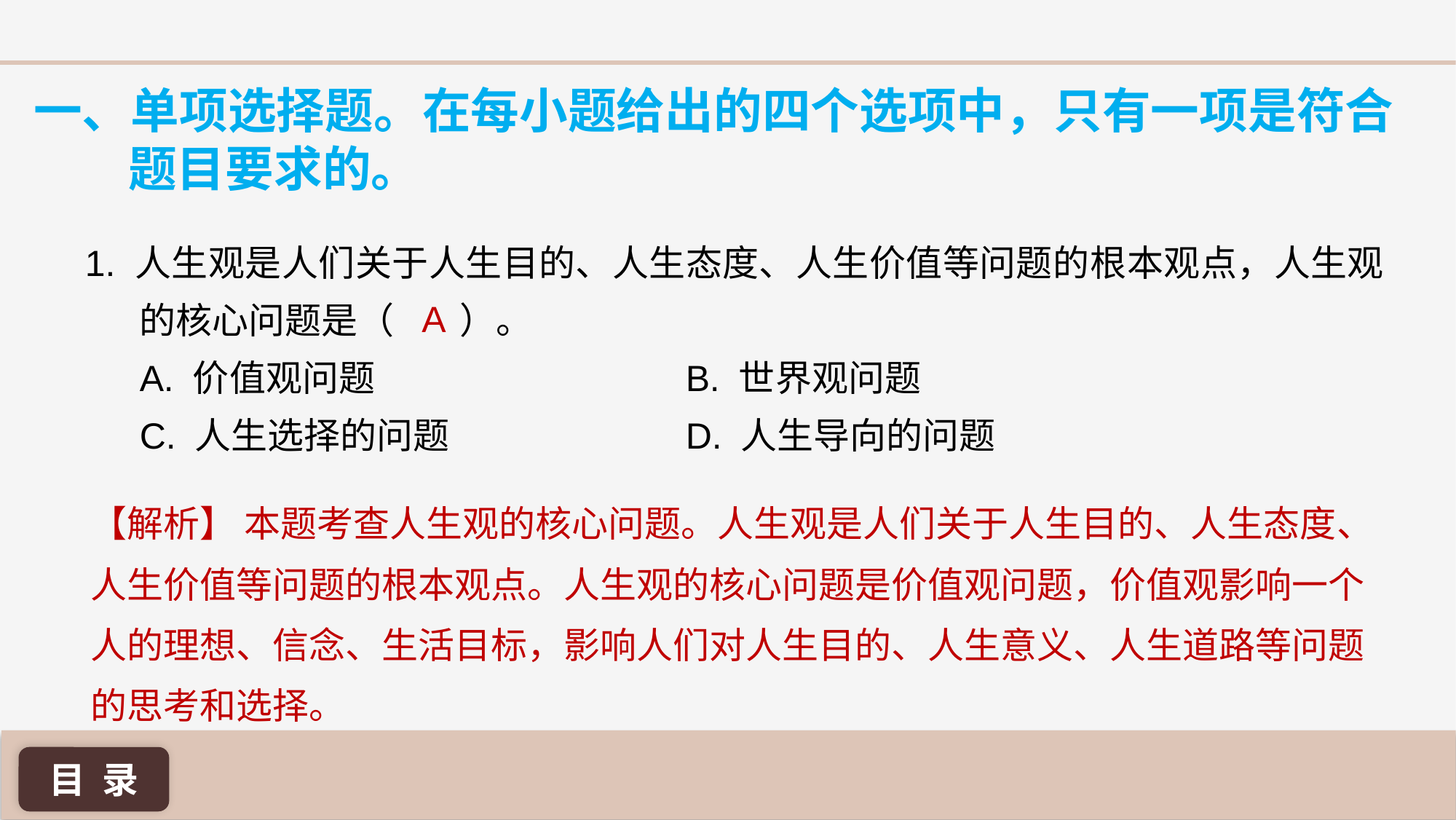

一、单项选择题。在每小题给出的四个选项中，只有一项是符合题目要求的。
1. 人生观是人们关于人生目的、人生态度、人生价值等问题的根本观点，人生观的核心问题是（        ）。
A. 价值观问题 			B. 世界观问题
C. 人生选择的问题 			D. 人生导向的问题
A
【解析】 本题考查人生观的核心问题。人生观是人们关于人生目的、人生态度、人生价值等问题的根本观点。人生观的核心问题是价值观问题，价值观影响一个人的理想、信念、生活目标，影响人们对人生目的、人生意义、人生道路等问题的思考和选择。